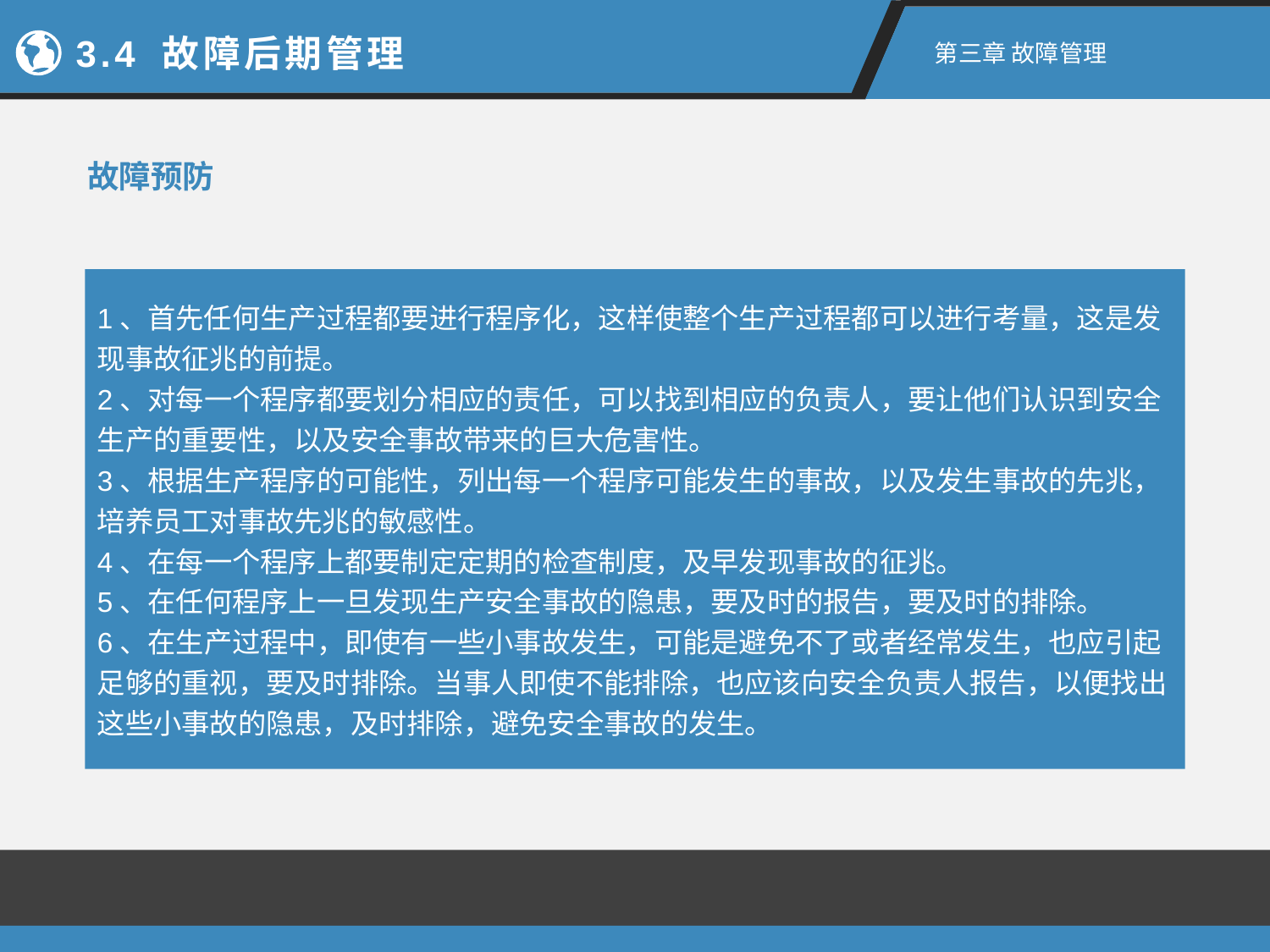

3.4 故障后期管理

第三章 故障管理
故障预防
1、首先任何生产过程都要进行程序化，这样使整个生产过程都可以进行考量，这是发现事故征兆的前提。
2、对每一个程序都要划分相应的责任，可以找到相应的负责人，要让他们认识到安全生产的重要性，以及安全事故带来的巨大危害性。
3、根据生产程序的可能性，列出每一个程序可能发生的事故，以及发生事故的先兆，培养员工对事故先兆的敏感性。
4、在每一个程序上都要制定定期的检查制度，及早发现事故的征兆。
5、在任何程序上一旦发现生产安全事故的隐患，要及时的报告，要及时的排除。
6、在生产过程中，即使有一些小事故发生，可能是避免不了或者经常发生，也应引起足够的重视，要及时排除。当事人即使不能排除，也应该向安全负责人报告，以便找出这些小事故的隐患，及时排除，避免安全事故的发生。